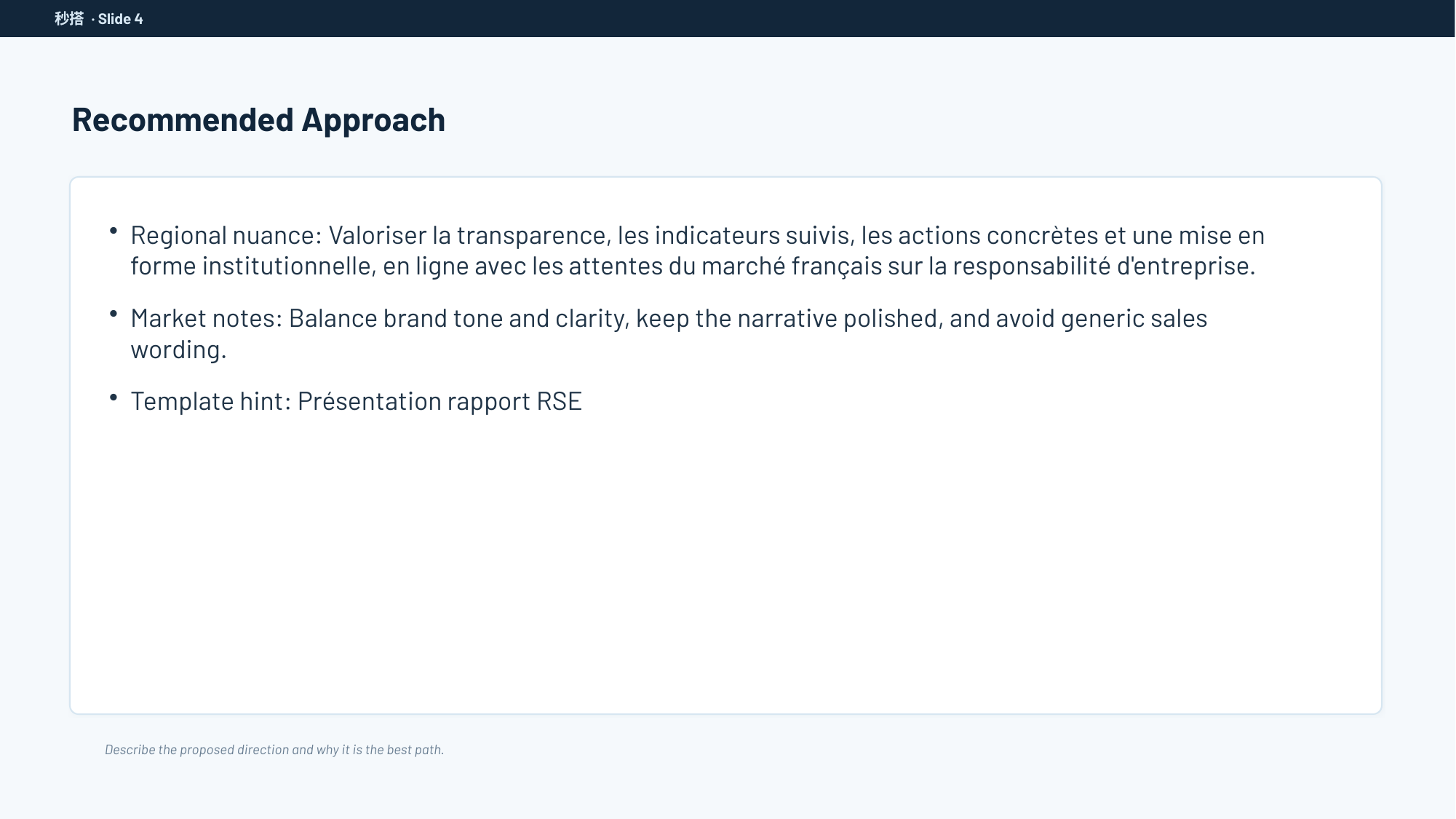

秒搭 · Slide 4
Recommended Approach

Regional nuance: Valoriser la transparence, les indicateurs suivis, les actions concrètes et une mise en forme institutionnelle, en ligne avec les attentes du marché français sur la responsabilité d'entreprise.
Market notes: Balance brand tone and clarity, keep the narrative polished, and avoid generic sales wording.
Template hint: Présentation rapport RSE
Describe the proposed direction and why it is the best path.